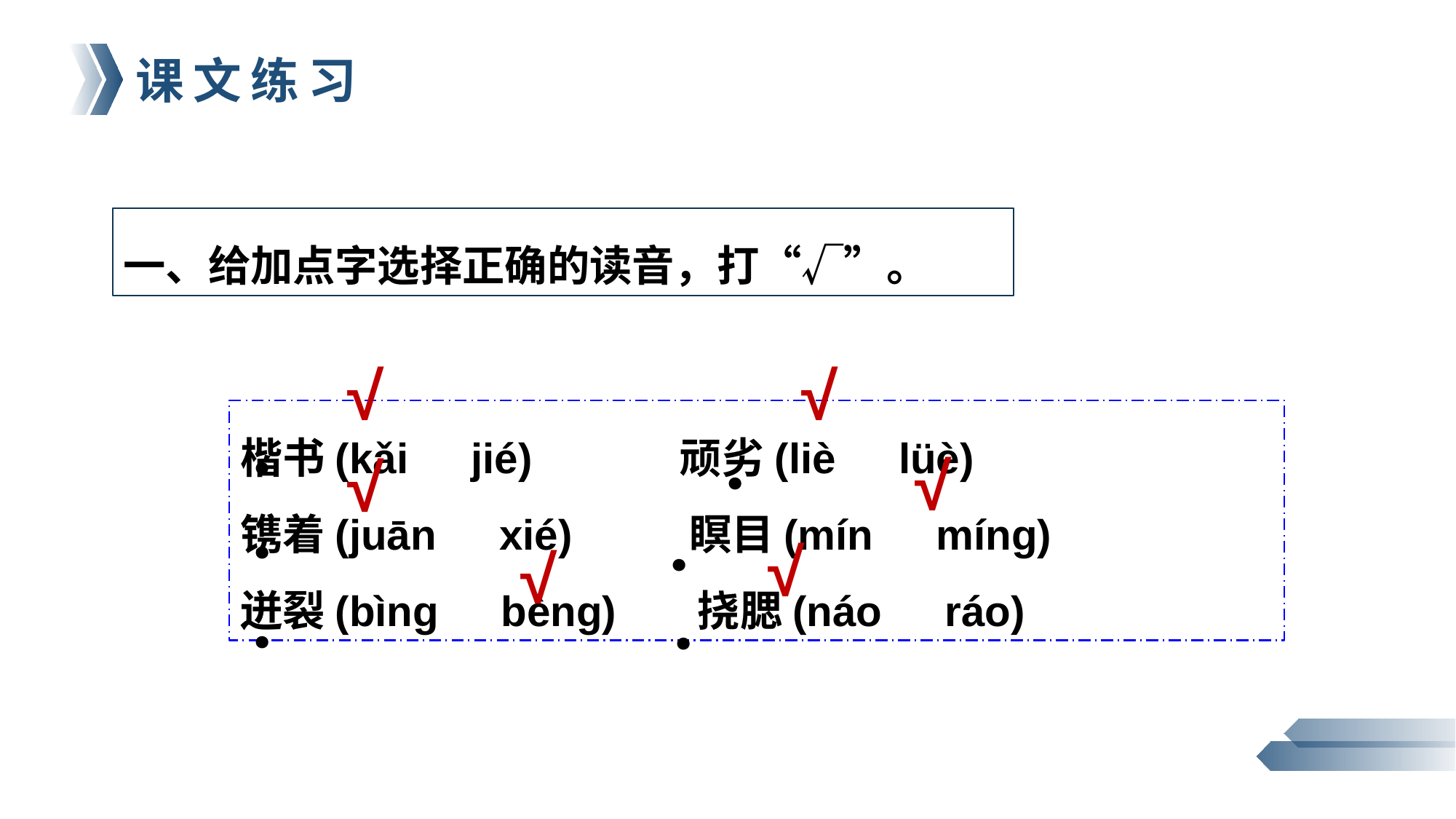

一、给加点字选择正确的读音，打“√”。
√
√
楷书(kǎi　jié)　　　 顽劣(liè　lüè)
镌着(juān　xié)         瞑目(mín　mínɡ)
迸裂(bìnɡ　bènɡ)      挠腮(náo　ráo)
．
．
√
√
．
．
√
√
．
．